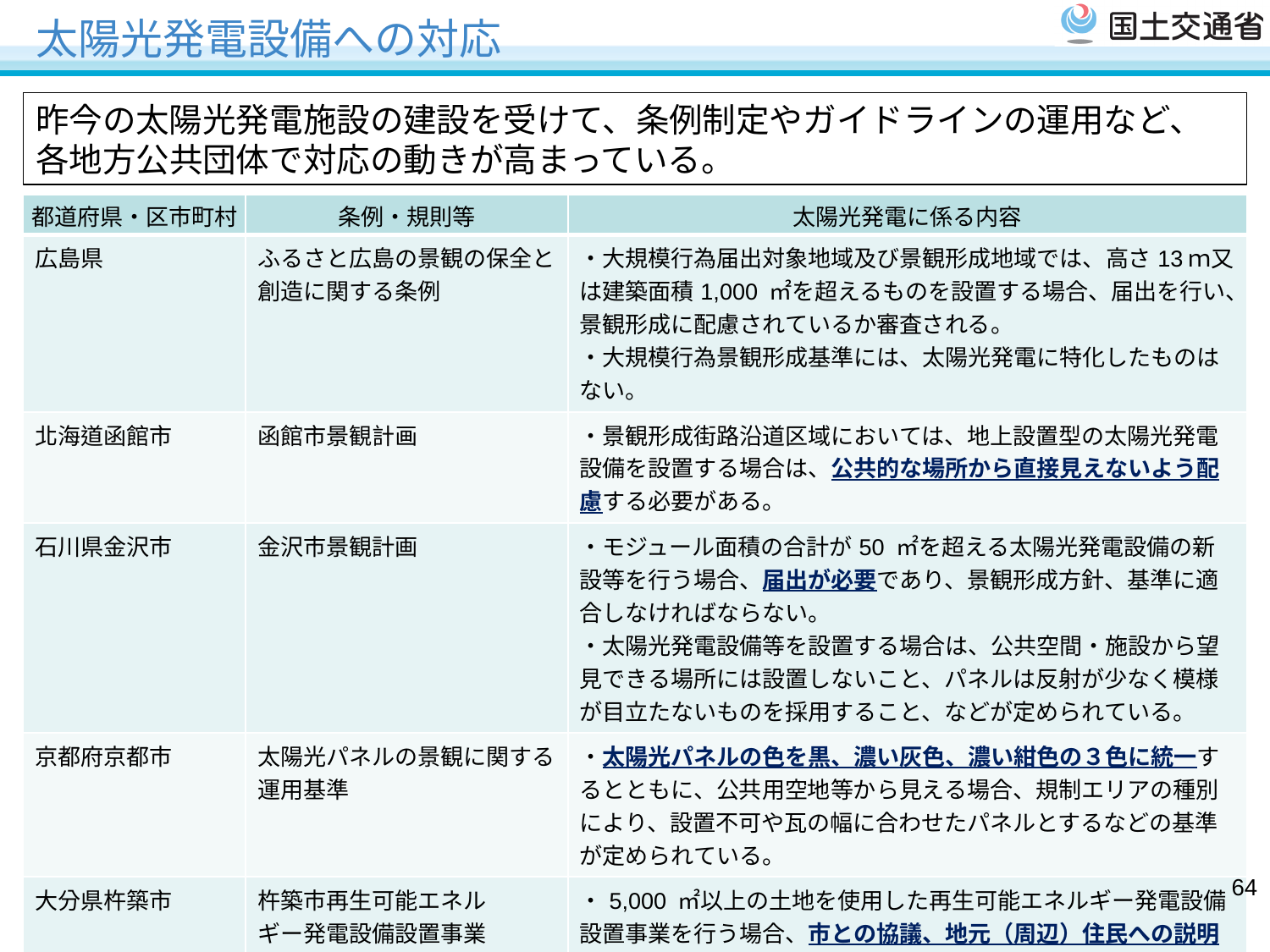

# 太陽光発電設備への対応

昨今の太陽光発電施設の建設を受けて、条例制定やガイドラインの運用など、各地方公共団体で対応の動きが高まっている。
| 都道府県・区市町村 | 条例・規則等 | 太陽光発電に係る内容 |
| --- | --- | --- |
| 広島県 | ふるさと広島の景観の保全と創造に関する条例 | ・大規模行為届出対象地域及び景観形成地域では、高さ13ｍ又は建築面積1,000 ㎡を超えるものを設置する場合、届出を行い、景観形成に配慮されているか審査される。 ・大規模行為景観形成基準には、太陽光発電に特化したものはない。 |
| 北海道函館市 | 函館市景観計画 | ・景観形成街路沿道区域においては、地上設置型の太陽光発電設備を設置する場合は、公共的な場所から直接見えないよう配慮する必要がある。 |
| 石川県金沢市 | 金沢市景観計画 | ・モジュール面積の合計が50 ㎡を超える太陽光発電設備の新設等を行う場合、届出が必要であり、景観形成方針、基準に適合しなければならない。 ・太陽光発電設備等を設置する場合は、公共空間・施設から望見できる場所には設置しないこと、パネルは反射が少なく模様が目立たないものを採用すること、などが定められている。 |
| 京都府京都市 | 太陽光パネルの景観に関する運用基準 | ・太陽光パネルの色を黒、濃い灰色、濃い紺色の３色に統一するとともに、公共用空地等から見える場合、規制エリアの種別により、設置不可や瓦の幅に合わせたパネルとするなどの基準が定められている。 |
| 大分県杵築市 | 杵築市再生可能エネル ギー発電設備設置事業 指導要綱 | ・5,000 ㎡以上の土地を使用した再生可能エネルギー発電設備設置事業を行う場合、市との協議、地元（周辺）住民への説明会の開催が必要となる。 |
|  |  |  |
| --- | --- | --- |
|  |  |  |
|  |  |  |
|  |  |  |
|  |  |  |
64